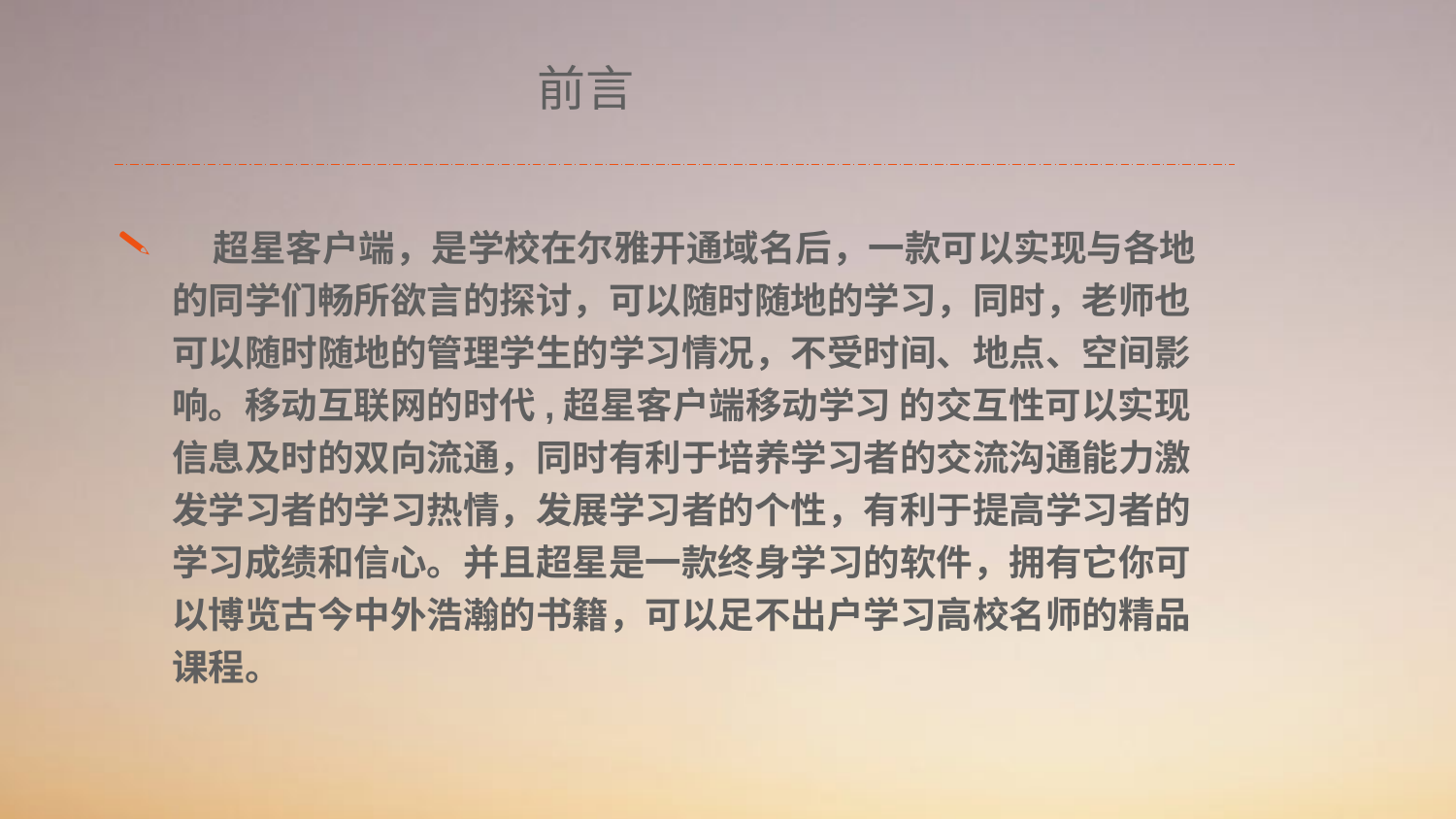

# 前言
    超星客户端，是学校在尔雅开通域名后，一款可以实现与各地的同学们畅所欲言的探讨，可以随时随地的学习，同时，老师也可以随时随地的管理学生的学习情况，不受时间、地点、空间影响。移动互联网的时代,超星客户端移动学习 的交互性可以实现信息及时的双向流通，同时有利于培养学习者的交流沟通能力激发学习者的学习热情，发展学习者的个性，有利于提高学习者的学习成绩和信心。并且超星是一款终身学习的软件，拥有它你可以博览古今中外浩瀚的书籍，可以足不出户学习高校名师的精品课程。